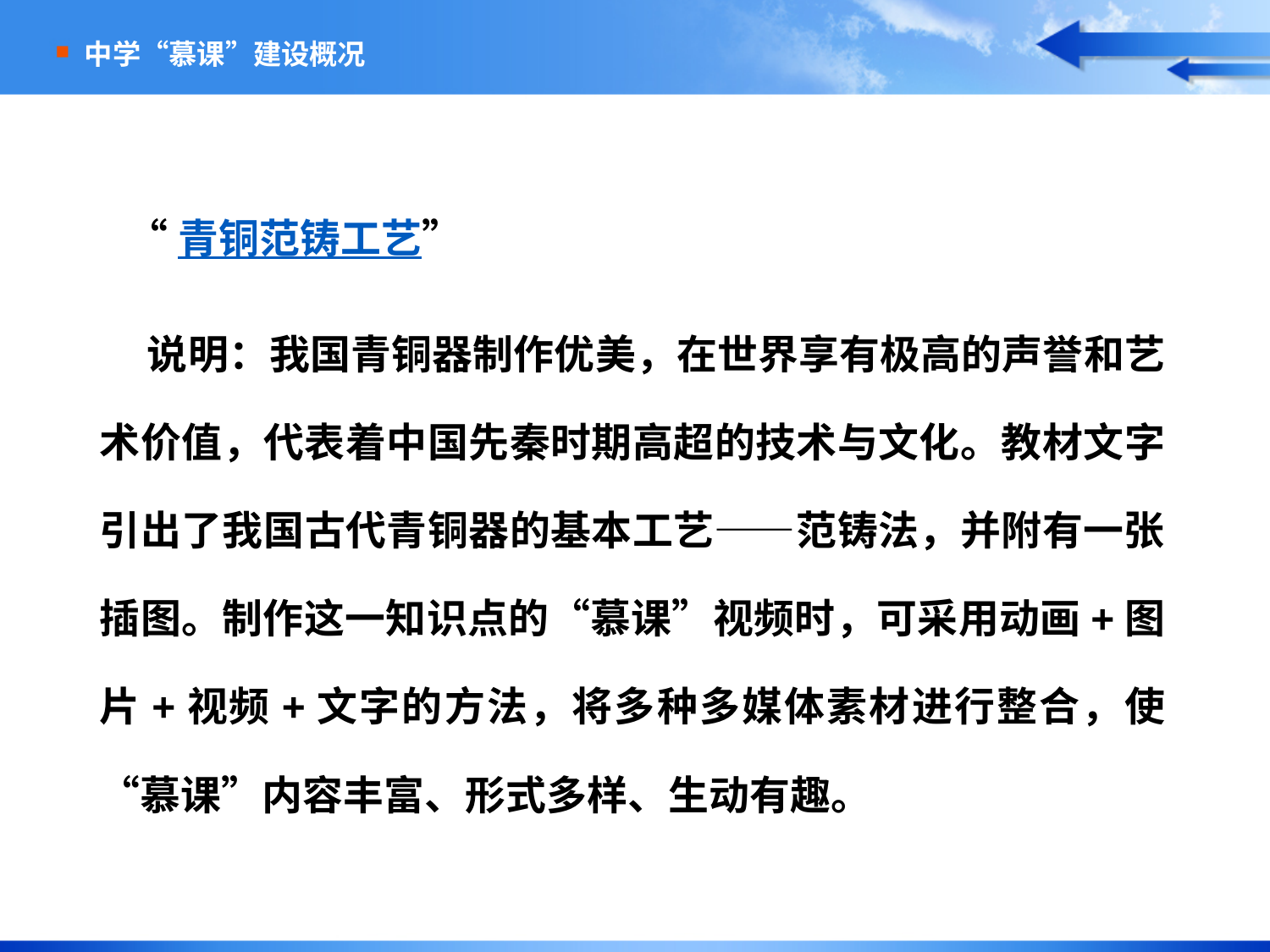

中学“慕课”建设概况
   “青铜范铸工艺”
    说明：我国青铜器制作优美，在世界享有极高的声誉和艺术价值，代表着中国先秦时期高超的技术与文化。教材文字引出了我国古代青铜器的基本工艺——范铸法，并附有一张插图。制作这一知识点的“慕课”视频时，可采用动画+图片+视频+文字的方法，将多种多媒体素材进行整合，使“慕课”内容丰富、形式多样、生动有趣。